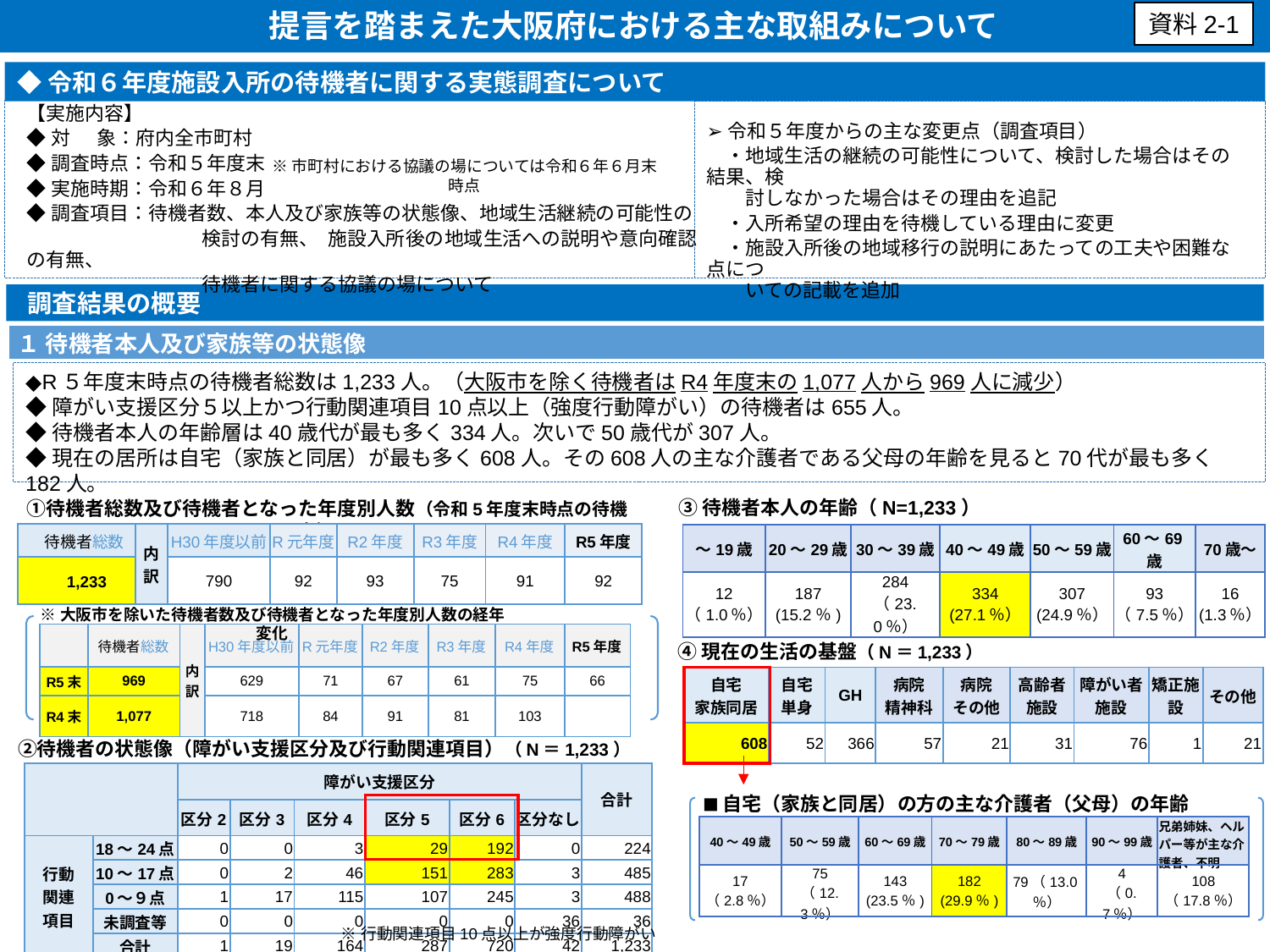

提言を踏まえた大阪府における主な取組みについて
（2025.3.14現在）

資料2-1
◆令和６年度施設入所の待機者に関する実態調査について
【実施内容】
◆対      象：府内全市町村
◆調査時点：令和５年度末
◆実施時期：令和６年８月
◆調査項目：待機者数、本人及び家族等の状態像、地域生活継続の可能性の
　　　　　　　　　検討の有無、  施設入所後の地域生活への説明や意向確認の有無、
　　　　　　　　　待機者に関する協議の場について

➢令和５年度からの主な変更点（調査項目）
　・地域生活の継続の可能性について、検討した場合はその結果、検
　　討しなかった場合はその理由を追記
　・入所希望の理由を待機している理由に変更
　・施設入所後の地域移行の説明にあたっての工夫や困難な点につ
　　いての記載を追加

※市町村における協議の場については令和６年６月末時点
 調査結果の概要
１ 待機者本人及び家族等の状態像
◆R５年度末時点の待機者総数は1,233人。（大阪市を除く待機者はR4年度末の1,077人から969人に減少）
◆障がい支援区分５以上かつ行動関連項目10点以上（強度行動障がい）の待機者は655人。
◆待機者本人の年齢層は40歳代が最も多く334人。次いで50歳代が307人。
◆現在の居所は自宅（家族と同居）が最も多く608人。その608人の主な介護者である父母の年齢を見ると70代が最も多く182人。

  ③待機者本人の年齢（N=1,233）
　①待機者総数及び待機者となった年度別人数（令和5年度末時点の待機者）
| 待機者総数 | 内訳 | H30年度以前 | R元年度 | R2年度 | R3年度 | R4年度 | R5年度 |
| --- | --- | --- | --- | --- | --- | --- | --- |
| 1,233 |  | 790 | 92 | 93 | 75 | 91 | 92 |
| ～19歳 | 20～29歳 | 30～39歳 | 40～49歳 | 50～59歳 | 60～69歳 | 70歳～ |
| --- | --- | --- | --- | --- | --- | --- |
| 12 （1.0％） | 187 (15.2％) | 284 （23.0％） | 334 (27.1％） | 307 (24.9％） | 93 （7.5％） | 16 (1.3％） |
※大阪市を除いた待機者数及び待機者となった年度別人数の経年変化

|  | 待機者総数 | 内訳 | H30年度以前 | R元年度 | R2年度 | R3年度 | R4年度 | R5年度 |
| --- | --- | --- | --- | --- | --- | --- | --- | --- |
| R5末 | 969 |  | 629 | 71 | 67 | 61 | 75 | 66 |
| R4末 | 1,077 |  | 718 | 84 | 91 | 81 | 103 |  |
④現在の生活の基盤（N＝1,233）
1
| 自宅 家族同居 | 自宅 単身 | GH | 病院 精神科 | 病院 その他 | 高齢者 施設 | 障がい者 施設 | 矯正施設 | その他 |
| --- | --- | --- | --- | --- | --- | --- | --- | --- |
| 608 | 52 | 366 | 57 | 21 | 31 | 76 | 1 | 21 |

　②待機者の状態像（障がい支援区分及び行動関連項目）（N＝1,233）

|  |  | 障がい支援区分 | 障がい支援区分 |  |  |  |  | 合計 |
| --- | --- | --- | --- | --- | --- | --- | --- | --- |
|  |  | 区分2 | 区分3 | 区分4 | 区分5 | 区分6 | 区分なし |  |
| 行動関連 項目 | 18～24点 | 0 | 0 | 3 | 29 | 192 | 0 | 224 |
| 行動関連 項目 | 10～17点 | 0 | 2 | 46 | 151 | 283 | 3 | 485 |
|  | 0～９点 | 1 | 17 | 115 | 107 | 245 | 3 | 488 |
|  | 未調査等 | 0 | 0 | 0 | 0 | 0 | 36 | 36 |
|  | 合計 | 1 | 19 | 164 | 287 | 720 | 42 | 1,233 |
■自宅（家族と同居）の方の主な介護者（父母）の年齢（N=608）

| 40～49歳 | 50～59歳 | 60～69歳 | 70～79歳 | 80～89歳 | 90～99歳 | 兄弟姉妹、ヘルパー等が主な介護者、不明 |
| --- | --- | --- | --- | --- | --- | --- |
| 17 （2.8％） | 75 （12.3％） | 143 (23.5％) | 182 (29.9％) | 79（13.0％） | 4 （0.7％） | 108 （17.8％） |
※行動関連項目10点以上が強度行動障がい